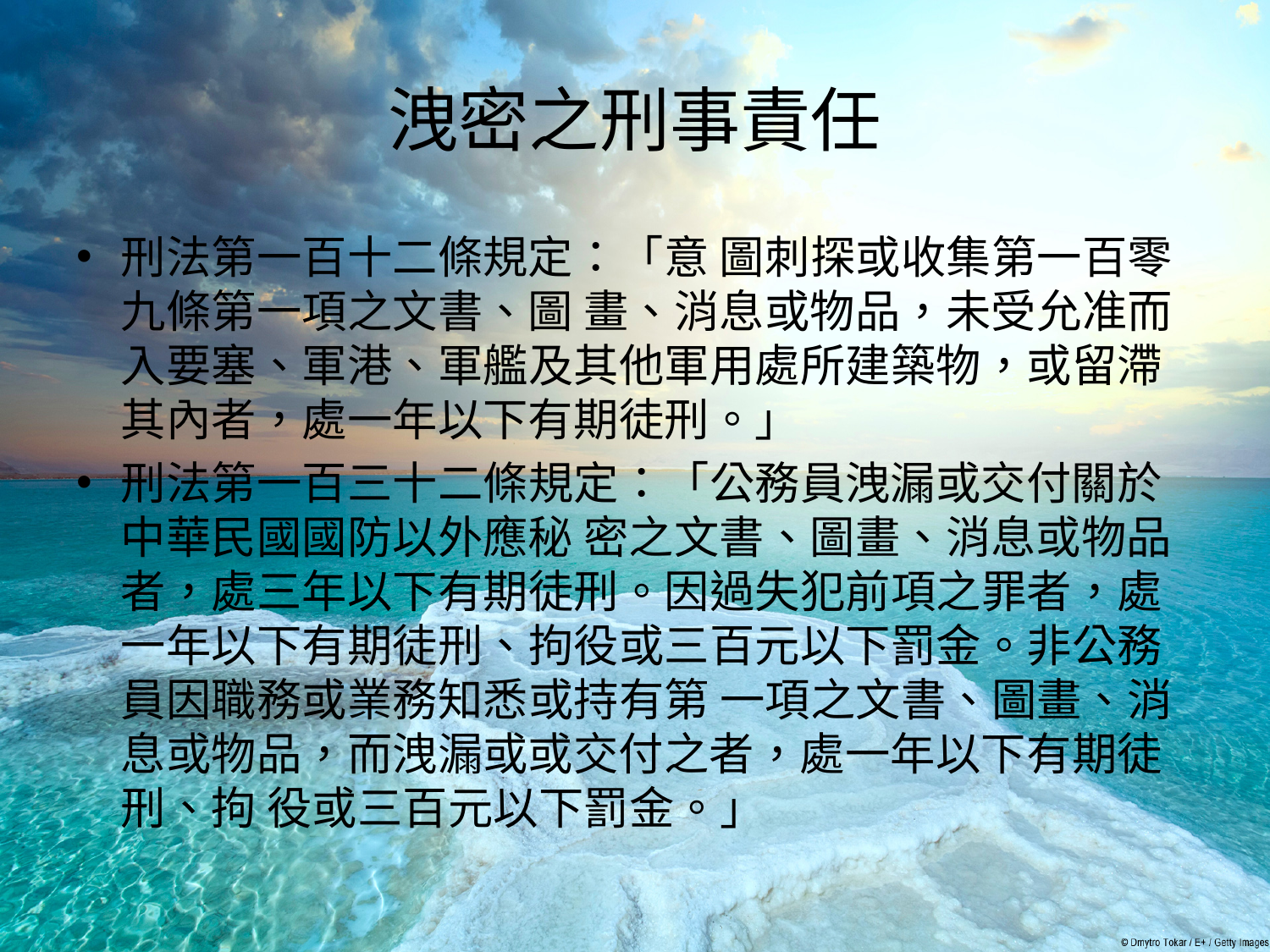

# 洩密之刑事責任
刑法第一百十二條規定：「意 圖刺探或收集第一百零九條第一項之文書、圖 畫、消息或物品，未受允准而入要塞、軍港、軍艦及其他軍用處所建築物，或留滯 其內者，處一年以下有期徒刑。」
刑法第一百三十二條規定：「公務員洩漏或交付關於中華民國國防以外應秘 密之文書、圖畫、消息或物品者，處三年以下有期徒刑。因過失犯前項之罪者，處 一年以下有期徒刑、拘役或三百元以下罰金。非公務員因職務或業務知悉或持有第 一項之文書、圖畫、消息或物品，而洩漏或或交付之者，處一年以下有期徒刑、拘 役或三百元以下罰金。」